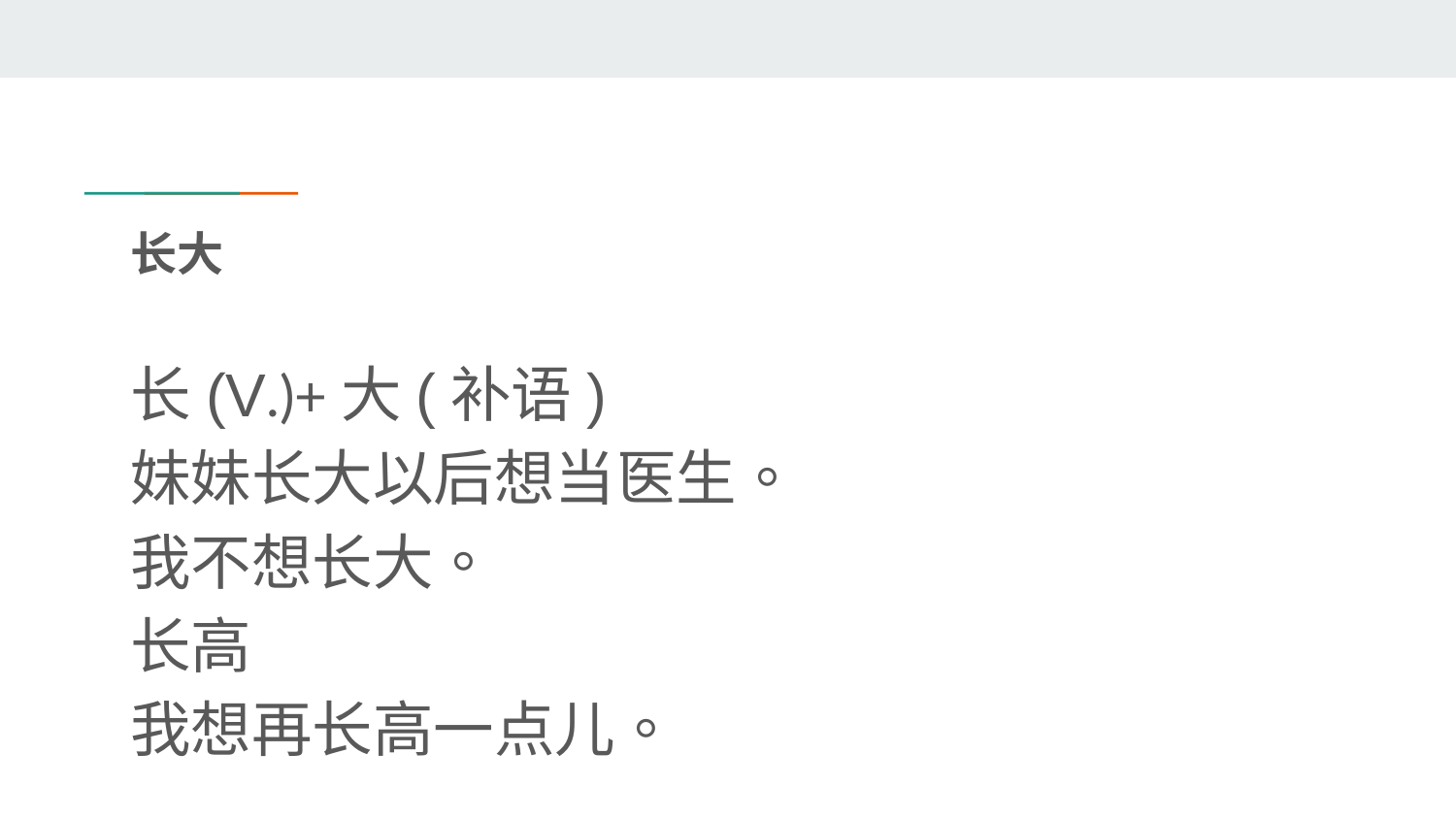

# 长大
长(V.)+大(补语)
妹妹长大以后想当医生。
我不想长大。
长高
我想再长高一点儿。